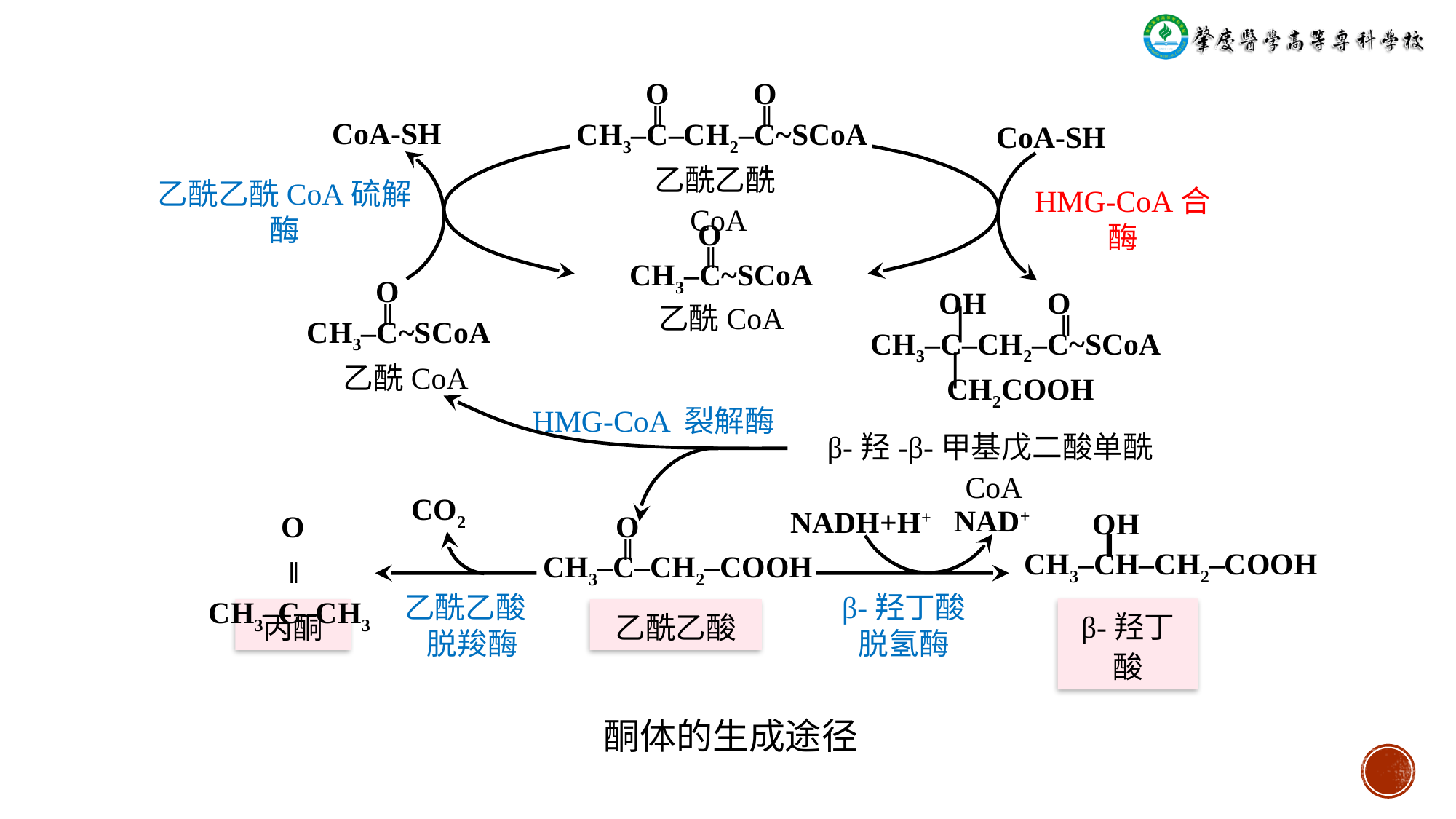

O           O
          ǁ             ǁ
CH3‒C‒CH2‒C~SCoA
CoA-SH
CoA-SH

乙酰乙酰CoA

乙酰乙酰CoA硫解酶
HMG-CoA合酶
         O
          ǁ
CH3‒C~SCoA
         O
          ǁ
CH3‒C~SCoA
乙酰CoA
         OH        O
           ׀            ǁ
CH3‒C‒CH2‒C~SCoA
          ׀
          CH2COOH
乙酰CoA
HMG-CoA 裂解酶
β-羟-β-甲基戊二酸单酰CoA

CO2

NAD+
NADH+H+
         OH
           ⅼ
CH3‒CH‒CH2‒COOH
          O
           ǁ
CH3‒C‒CH2‒COOH
          O
           ǁ
CH3‒C‒CH3

乙酰乙酸
 脱羧酶
β-羟丁酸
脱氢酶
β-羟丁酸
丙酮
乙酰乙酸

# 酮体的生成途径